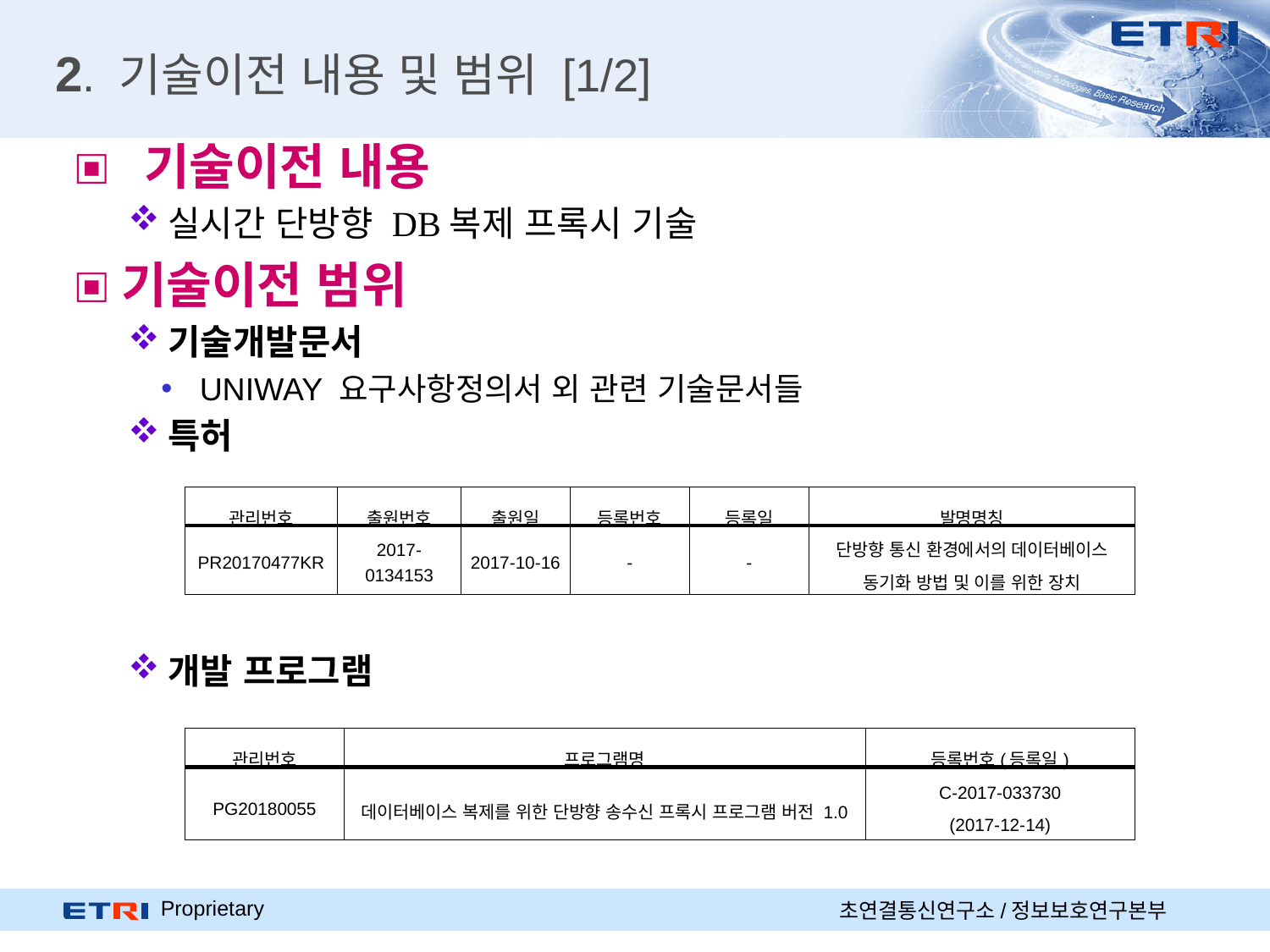

# 2. 기술이전 내용 및 범위 [1/2]
 기술이전 내용
실시간 단방향 DB복제 프록시 기술
기술이전 범위
기술개발문서
UNIWAY 요구사항정의서 외 관련 기술문서들
특허

개발 프로그램
| 관리번호 | 출원번호 | 출원일 | 등록번호 | 등록일 | 발명명칭 |
| --- | --- | --- | --- | --- | --- |
| PR20170477KR | 2017-0134153 | 2017-10-16 | - | - | 단방향 통신 환경에서의 데이터베이스 동기화 방법 및 이를 위한 장치 |
| 관리번호 | 프로그램명 | 등록번호(등록일) |
| --- | --- | --- |
| PG20180055 | 데이터베이스 복제를 위한 단방향 송수신 프록시 프로그램 버전 1.0 | C-2017-033730 (2017-12-14) |
5
초연결통신연구소/정보보호연구본부